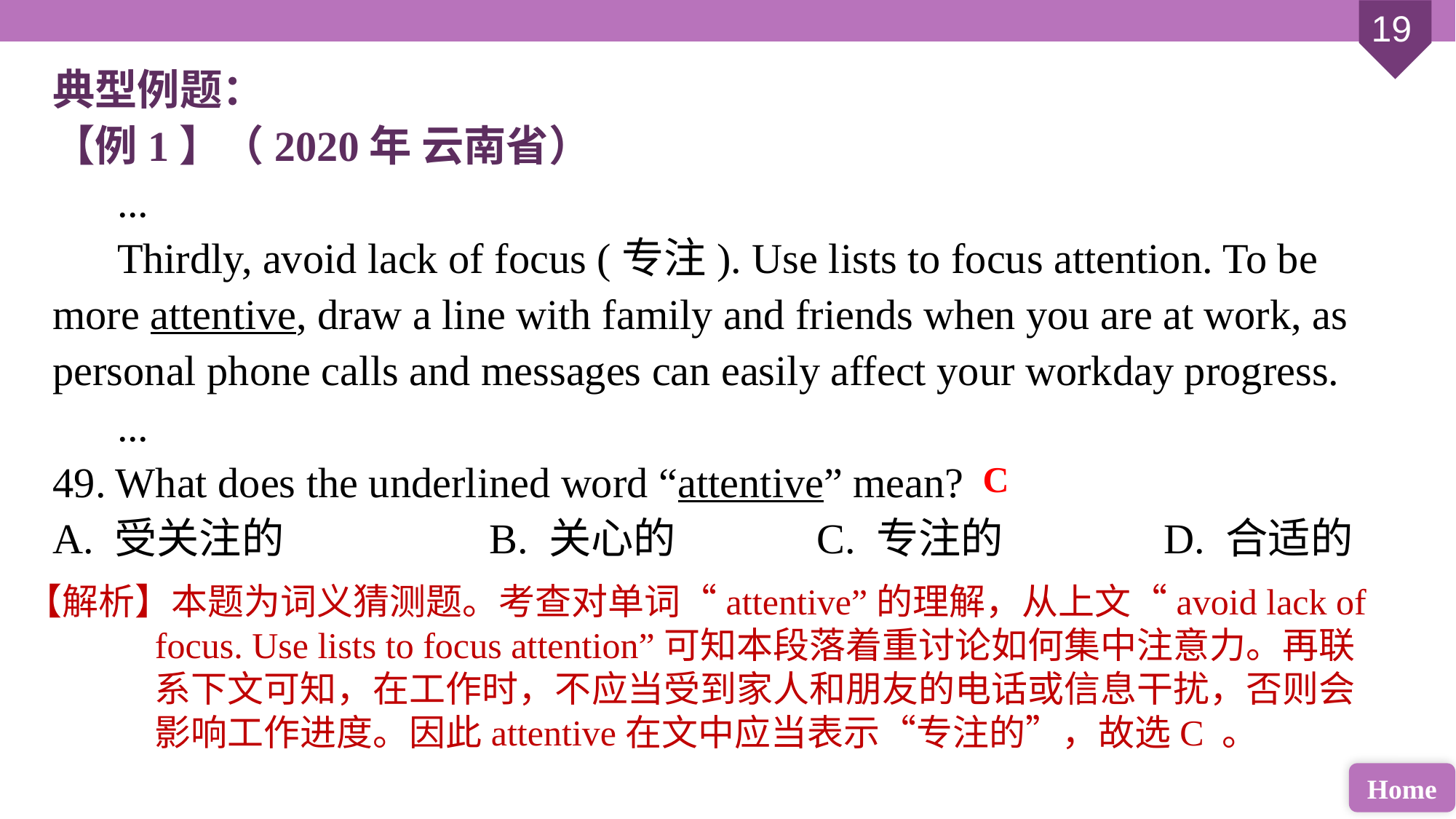

典型例题：
【例1】（2020年 云南省）
...
Thirdly, avoid lack of focus (专注). Use lists to focus attention. To be more attentive, draw a line with family and friends when you are at work, as personal phone calls and messages can easily affect your workday progress.
...
49. What does the underlined word “attentive” mean?
A. 受关注的 		B. 关心的 		C. 专注的		 D. 合适的
C
【解析】本题为词义猜测题。考查对单词“attentive”的理解，从上文“avoid lack of focus. Use lists to focus attention”可知本段落着重讨论如何集中注意力。再联系下文可知，在工作时，不应当受到家人和朋友的电话或信息干扰，否则会影响工作进度。因此attentive在文中应当表示“专注的”，故选C 。